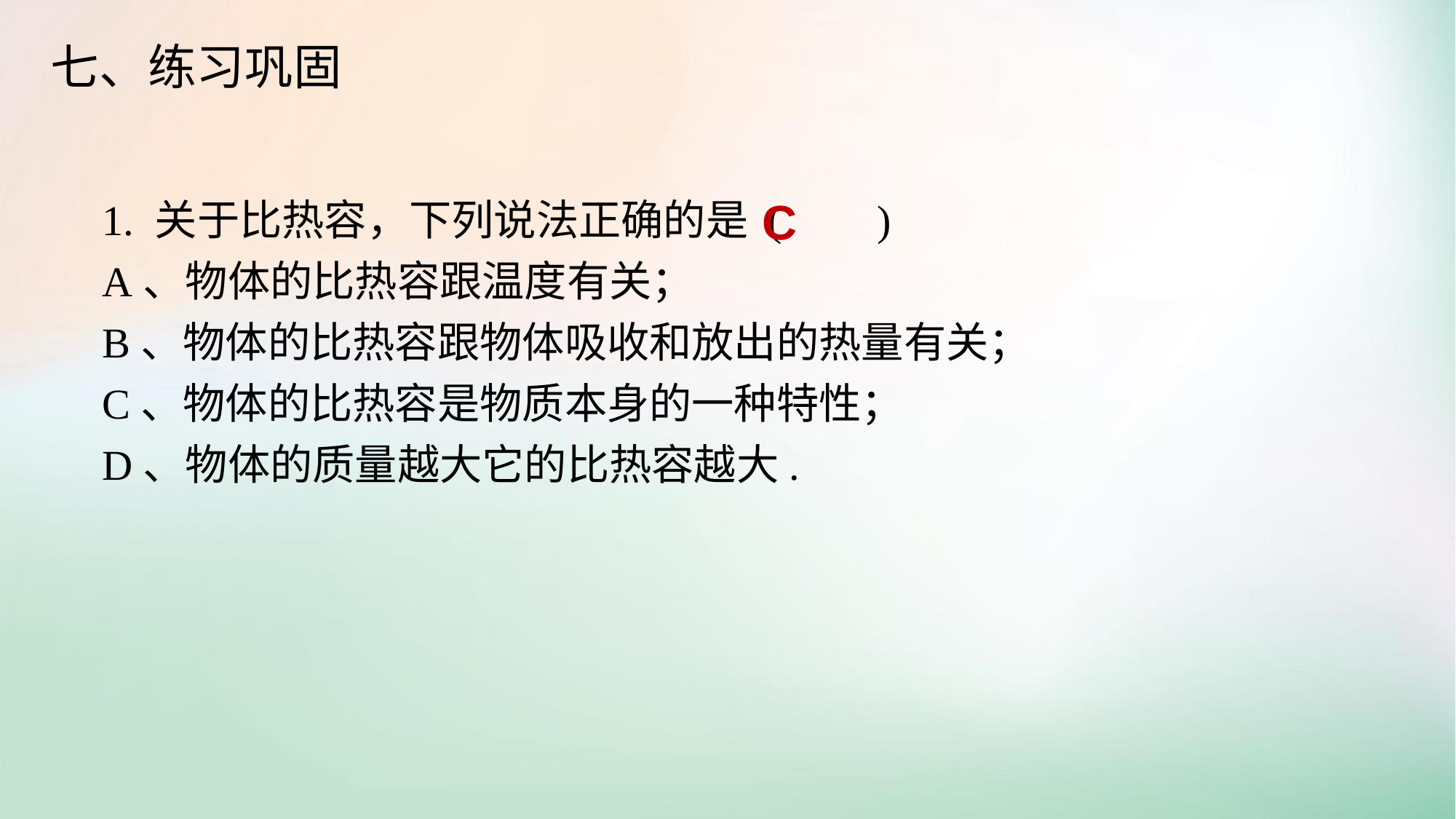

七、练习巩固
1. 关于比热容，下列说法正确的是 (         )
A、物体的比热容跟温度有关；
B、物体的比热容跟物体吸收和放出的热量有关；
C、物体的比热容是物质本身的一种特性；
D、物体的质量越大它的比热容越大.
C